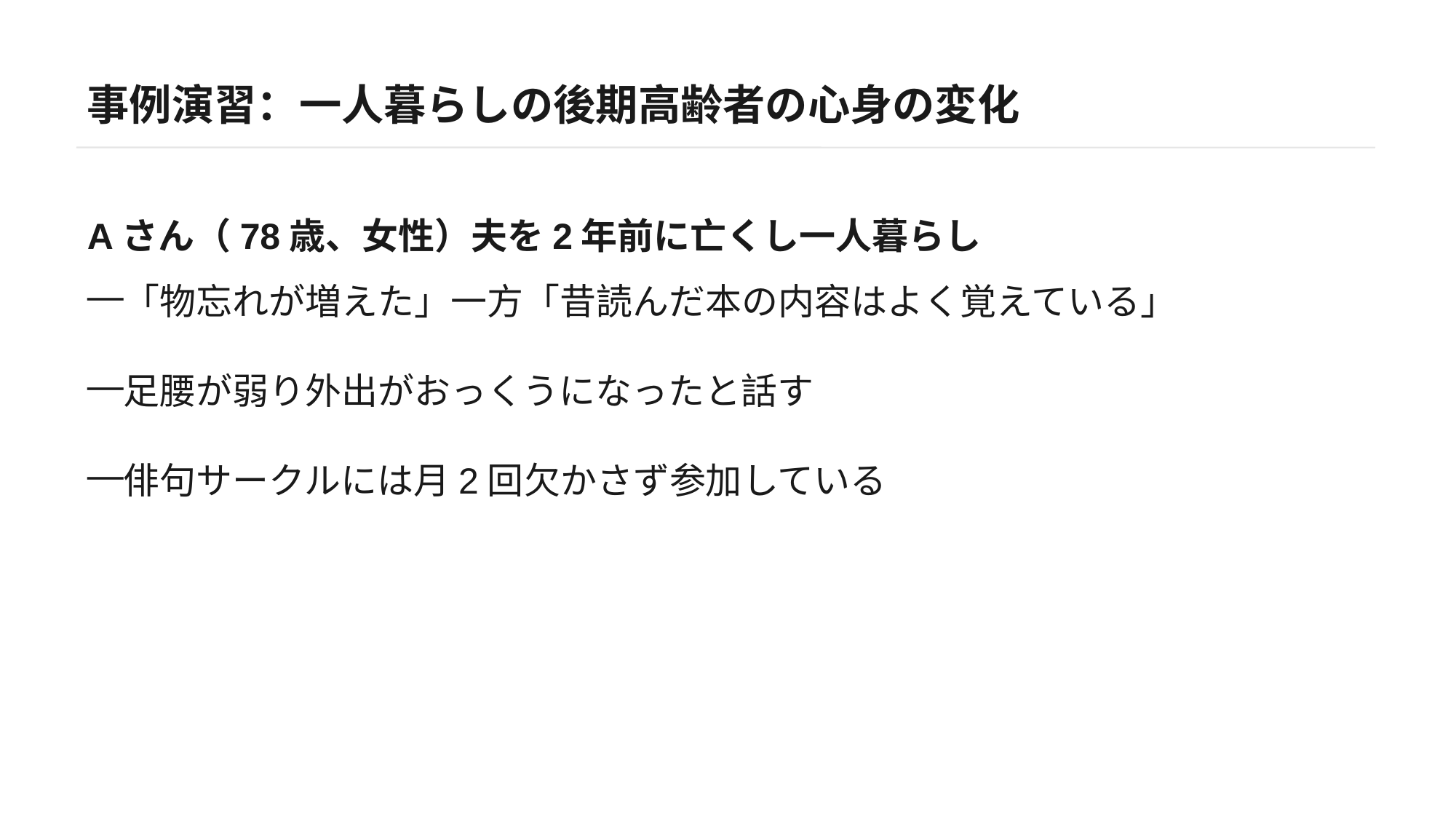

事例演習：一人暮らしの後期高齢者の心身の変化

Aさん（78歳、女性）夫を2年前に亡くし一人暮らし
「物忘れが増えた」一方「昔読んだ本の内容はよく覚えている」
足腰が弱り外出がおっくうになったと話す
俳句サークルには月2回欠かさず参加している